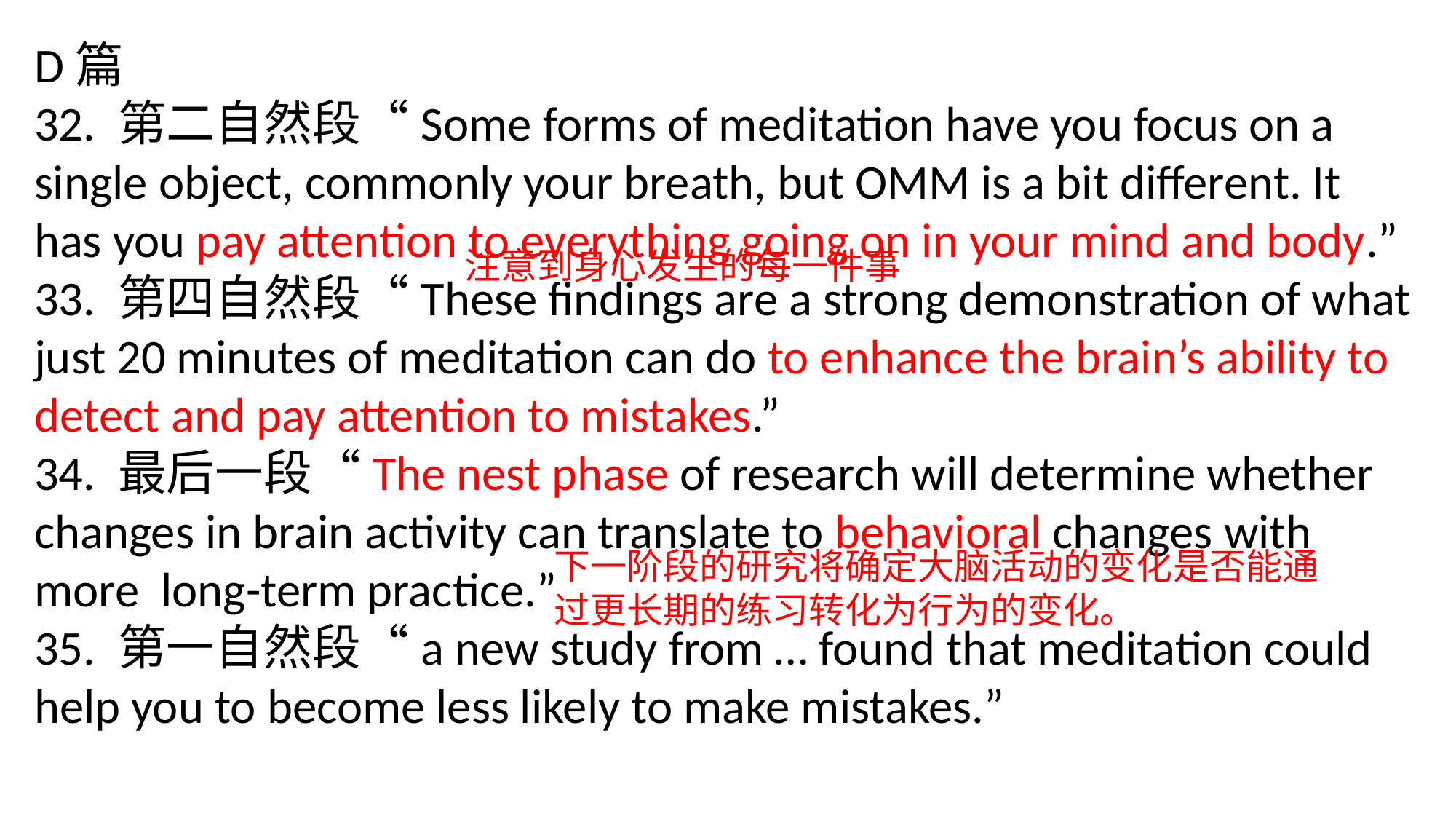

D篇
32. 第二自然段“Some forms of meditation have you focus on a single object, commonly your breath, but OMM is a bit different. It has you pay attention to everything going on in your mind and body.”
33. 第四自然段“These findings are a strong demonstration of what just 20 minutes of meditation can do to enhance the brain’s ability to detect and pay attention to mistakes.”
34. 最后一段“The nest phase of research will determine whether changes in brain activity can translate to behavioral changes with more  long-term practice.”
35. 第一自然段“a new study from … found that meditation could help you to become less likely to make mistakes.”
注意到身心发生的每一件事
下一阶段的研究将确定大脑活动的变化是否能通过更长期的练习转化为行为的变化。